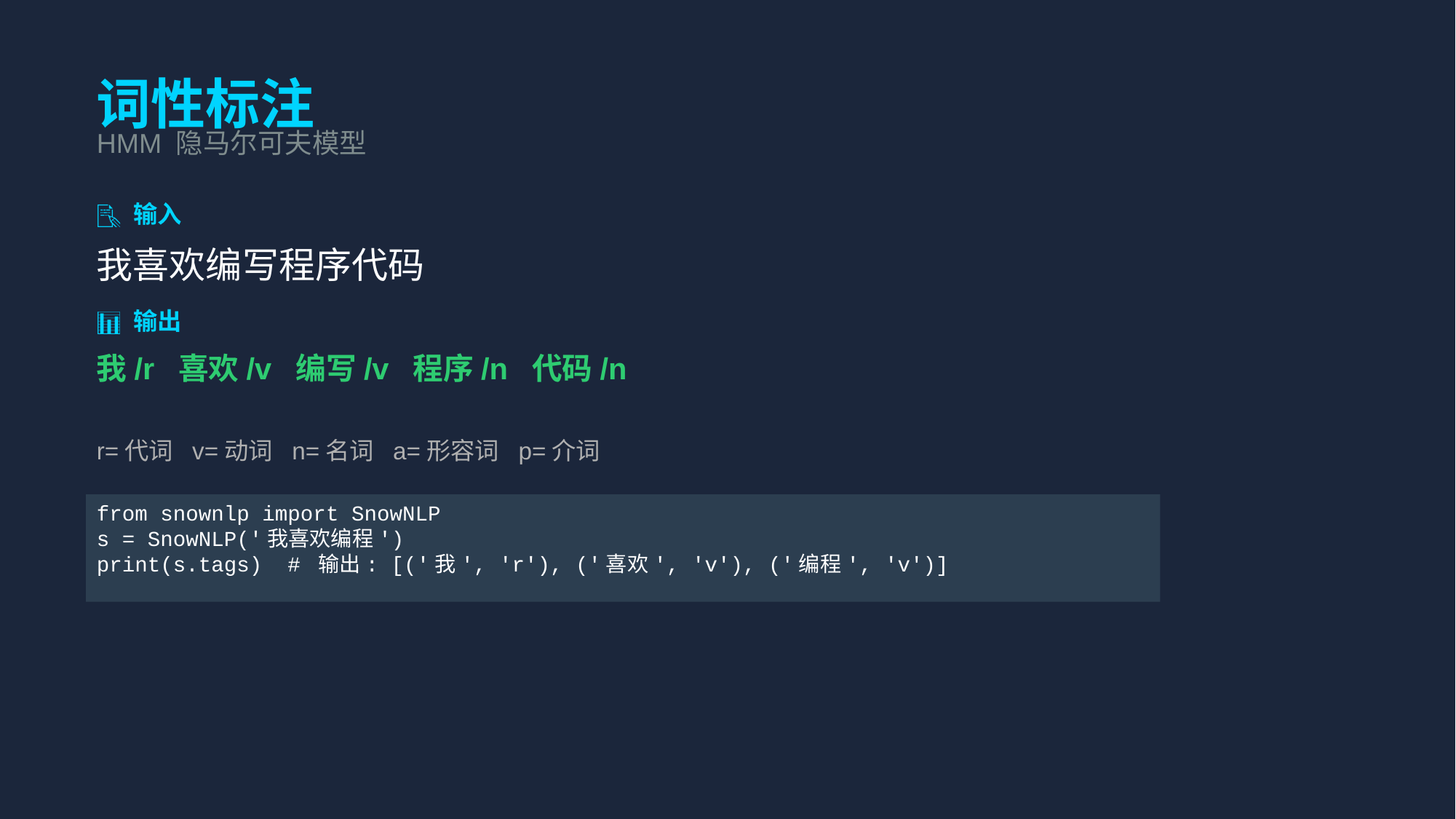

词性标注
HMM 隐马尔可夫模型
📝 输入
我喜欢编写程序代码
📊 输出
我/r  喜欢/v  编写/v  程序/n  代码/n
r=代词  v=动词  n=名词  a=形容词  p=介词
from snownlp import SnowNLP
s = SnowNLP('我喜欢编程')
print(s.tags)  # 输出: [('我', 'r'), ('喜欢', 'v'), ('编程', 'v')]